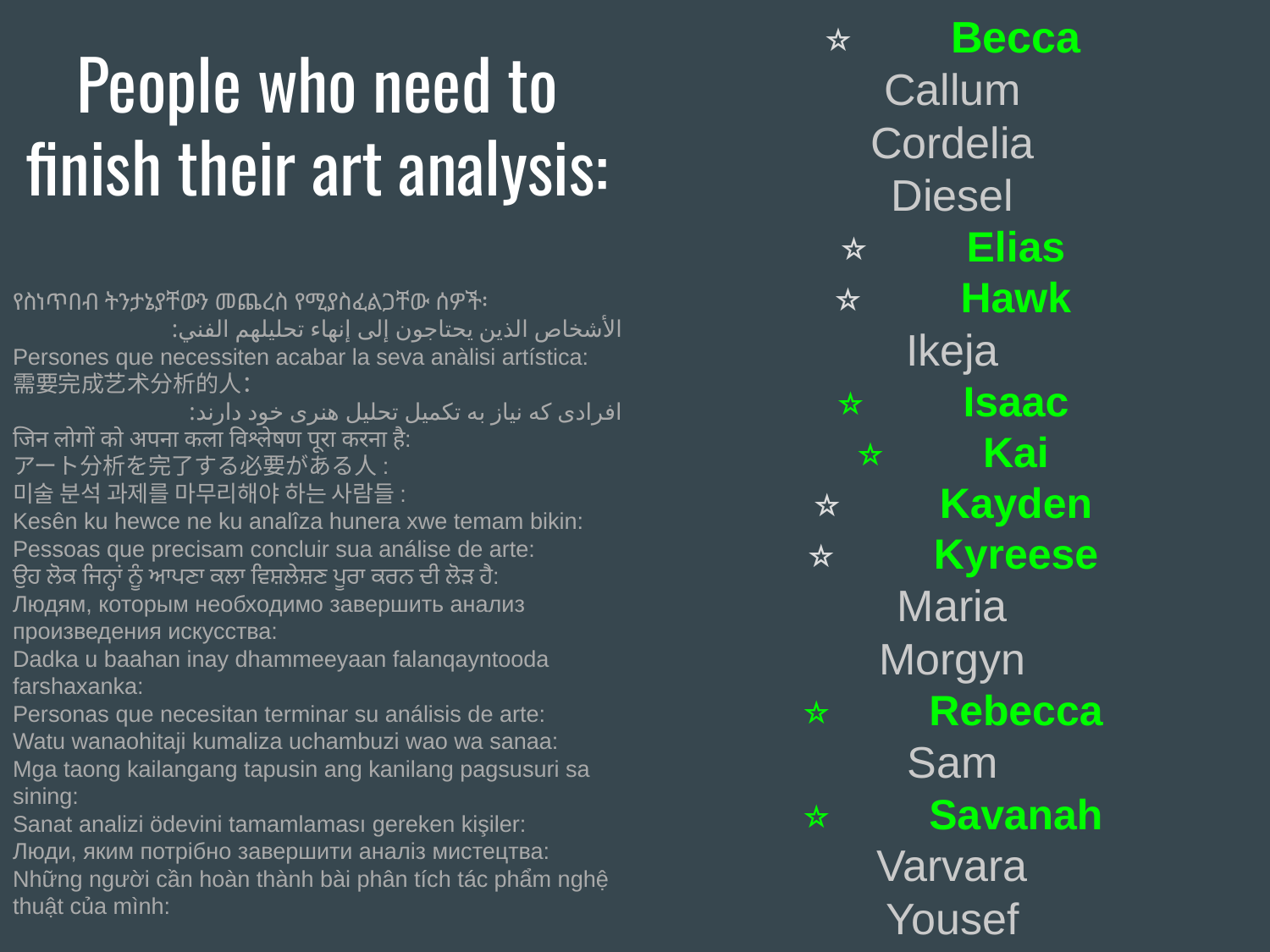

People who need to finish their art analysis:
⭐	Becca
Callum
Cordelia
Diesel
⭐	Elias
⭐	Hawk
Ikeja
⭐	Isaac
⭐	Kai
⭐	Kayden
⭐	Kyreese
Maria
Morgyn
⭐	Rebecca
Sam
⭐	Savanah
Varvara
Yousef
የስነጥበብ ትንታኔያቸውን መጨረስ የሚያስፈልጋቸው ሰዎች፡
الأشخاص الذين يحتاجون إلى إنهاء تحليلهم الفني:
Persones que necessiten acabar la seva anàlisi artística:
需要完成艺术分析的人：
افرادی که نیاز به تکمیل تحلیل هنری خود دارند:
जिन लोगों को अपना कला विश्लेषण पूरा करना है:
アート分析を完了する必要がある人:
미술 분석 과제를 마무리해야 하는 사람들:
Kesên ku hewce ne ku analîza hunera xwe temam bikin:
Pessoas que precisam concluir sua análise de arte:
ਉਹ ਲੋਕ ਜਿਨ੍ਹਾਂ ਨੂੰ ਆਪਣਾ ਕਲਾ ਵਿਸ਼ਲੇਸ਼ਣ ਪੂਰਾ ਕਰਨ ਦੀ ਲੋੜ ਹੈ:
Людям, которым необходимо завершить анализ произведения искусства:
Dadka u baahan inay dhammeeyaan falanqayntooda farshaxanka:
Personas que necesitan terminar su análisis de arte:
Watu wanaohitaji kumaliza uchambuzi wao wa sanaa:
Mga taong kailangang tapusin ang kanilang pagsusuri sa sining:
Sanat analizi ödevini tamamlaması gereken kişiler:
Люди, яким потрібно завершити аналіз мистецтва:
Những người cần hoàn thành bài phân tích tác phẩm nghệ thuật của mình: